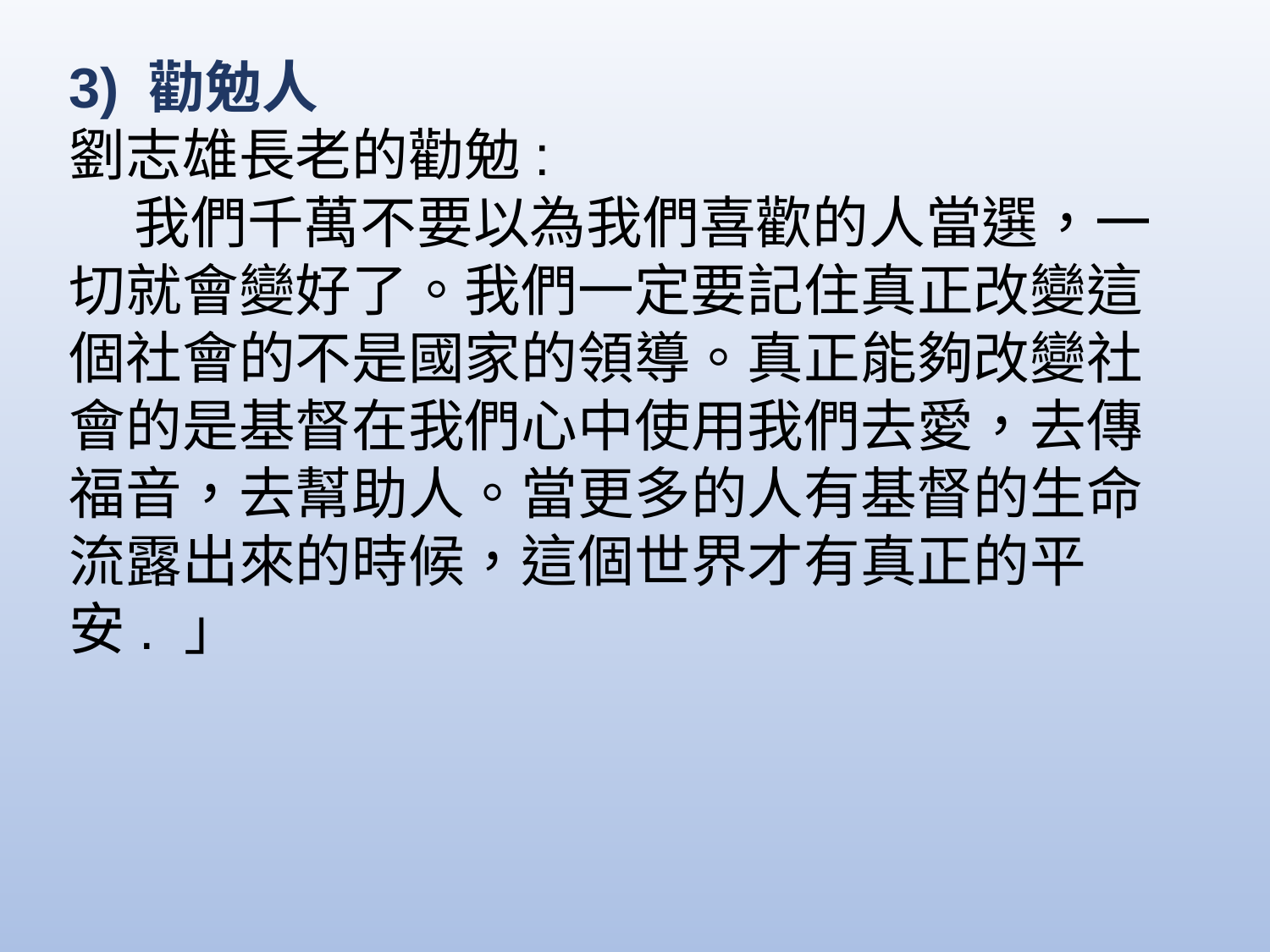

3) 勸勉人
劉志雄長老的勸勉:
        我們千萬不要以為我們喜歡的人當選，一切就會變好了。我們一定要記住真正改變這個社會的不是國家的領導。真正能夠改變社會的是基督在我們心中使用我們去愛，去傳福音，去幫助人。當更多的人有基督的生命流露出來的時候，這個世界才有真正的平安. 」